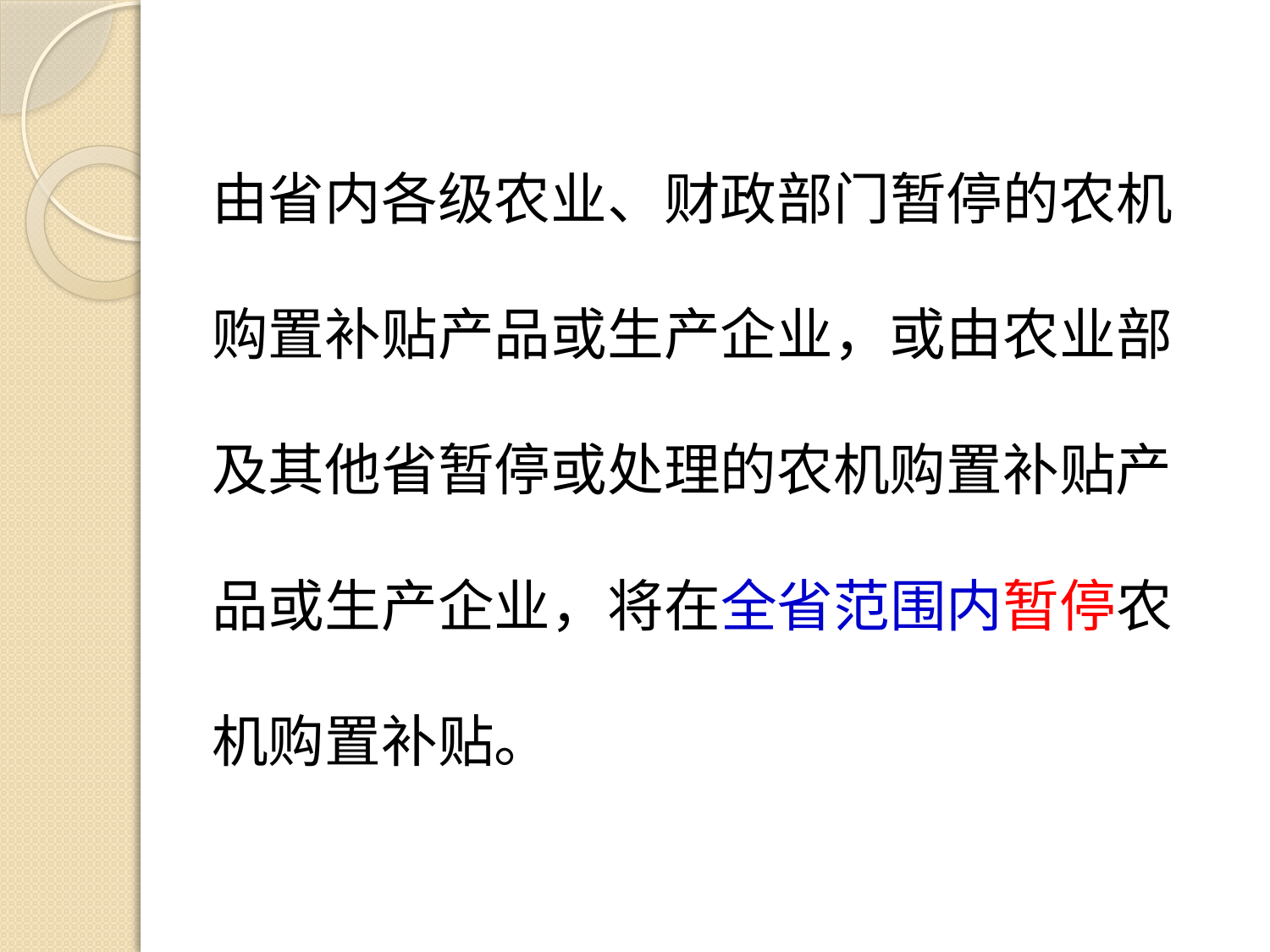

由省内各级农业、财政部门暂停的农机购置补贴产品或生产企业，或由农业部及其他省暂停或处理的农机购置补贴产品或生产企业，将在全省范围内暂停农机购置补贴。